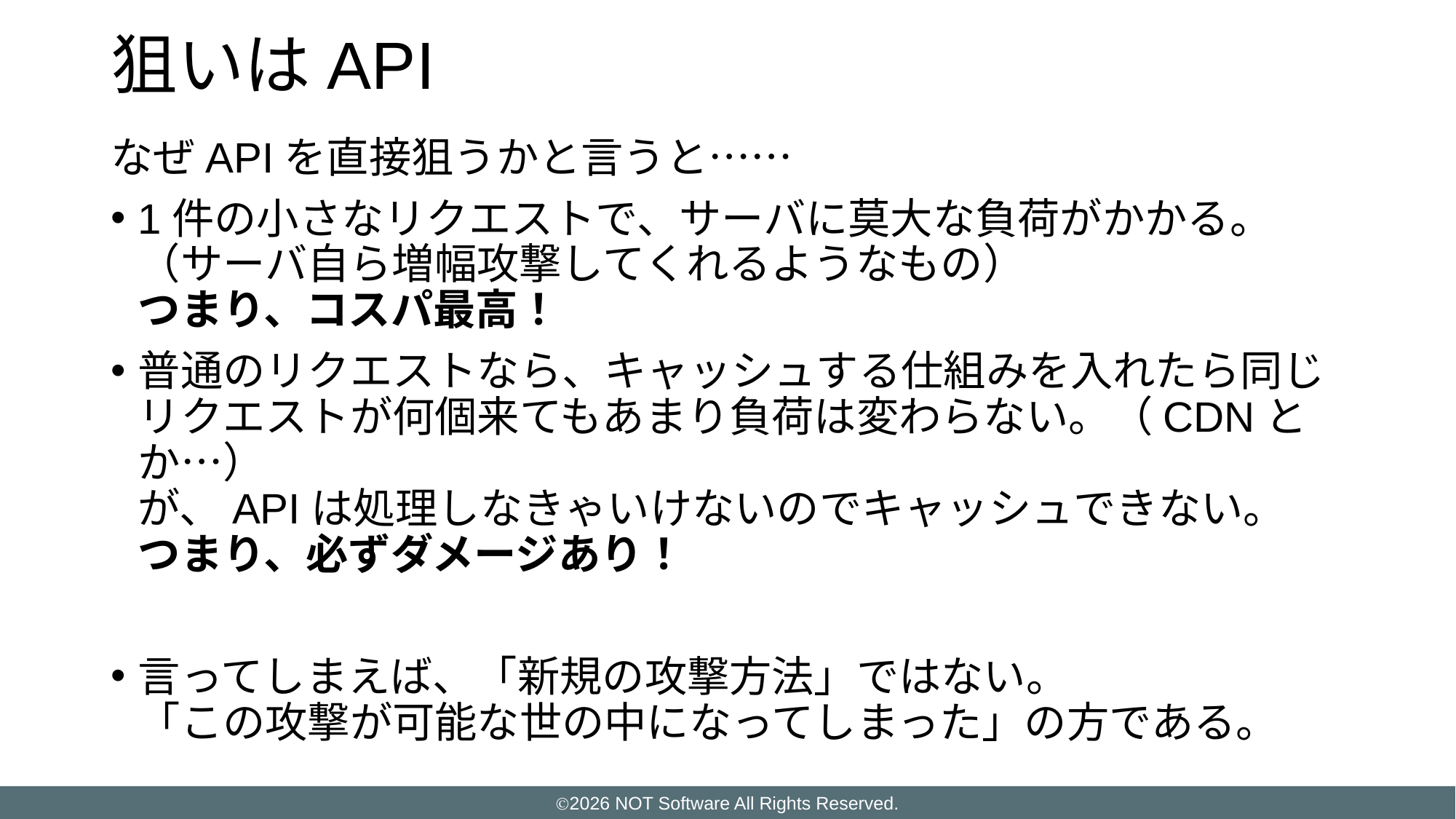

# 狙いはAPI
なぜAPIを直接狙うかと言うと……
1件の小さなリクエストで、サーバに莫大な負荷がかかる。
（サーバ自ら増幅攻撃してくれるようなもの）
つまり、コスパ最高！
普通のリクエストなら、キャッシュする仕組みを入れたら同じリクエストが何個来てもあまり負荷は変わらない。（CDNとか…）
が、APIは処理しなきゃいけないのでキャッシュできない。
つまり、必ずダメージあり！

言ってしまえば、「新規の攻撃方法」ではない。
「この攻撃が可能な世の中になってしまった」の方である。